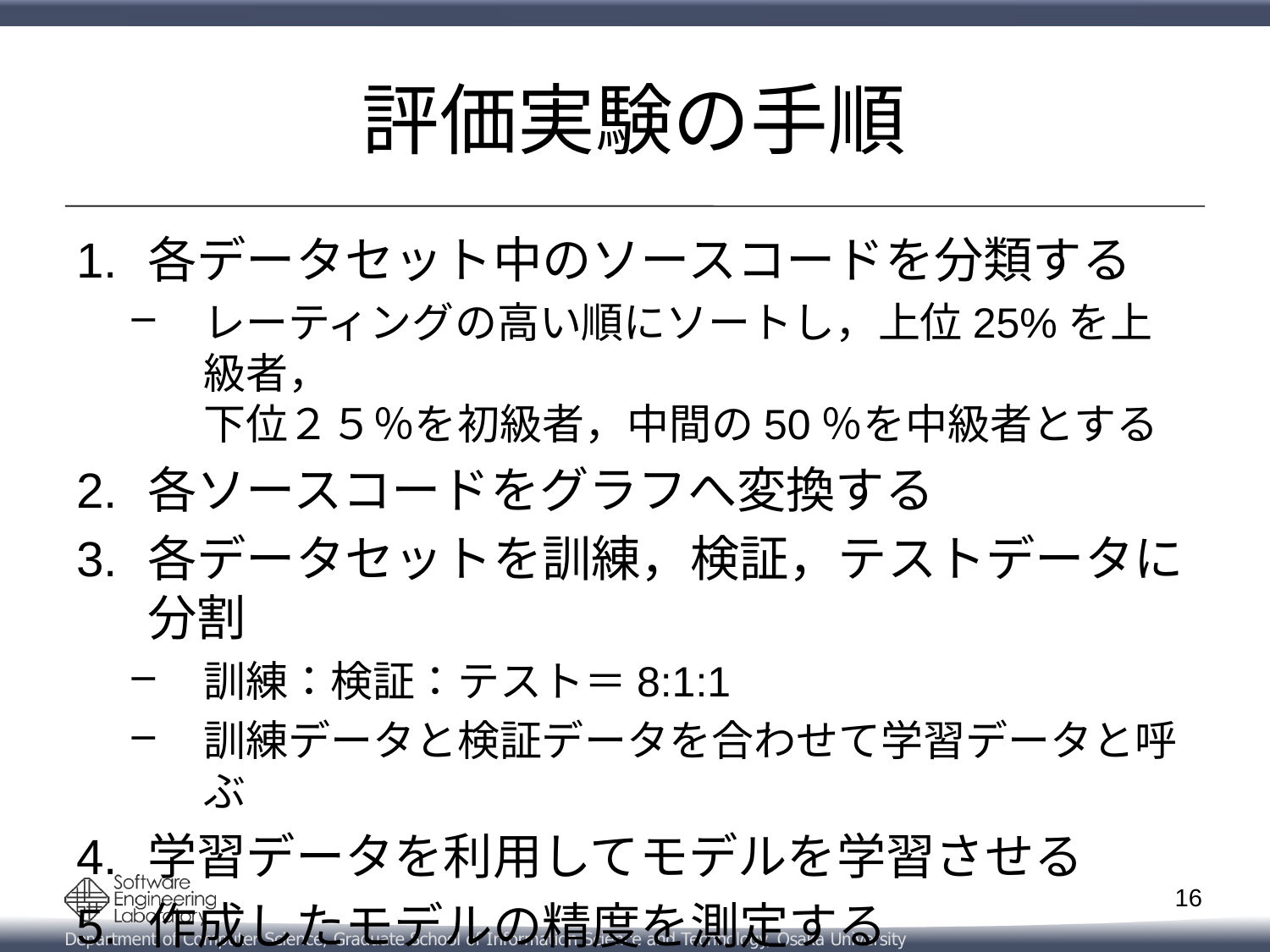

# 評価実験の手順
各データセット中のソースコードを分類する
レーティングの高い順にソートし，上位25%を上級者，
下位２５％を初級者，中間の50％を中級者とする
各ソースコードをグラフへ変換する
各データセットを訓練，検証，テストデータに分割
訓練：検証：テスト＝8:1:1
訓練データと検証データを合わせて学習データと呼ぶ
学習データを利用してモデルを学習させる
作成したモデルの精度を測定する
評価指標はf値を使用
16